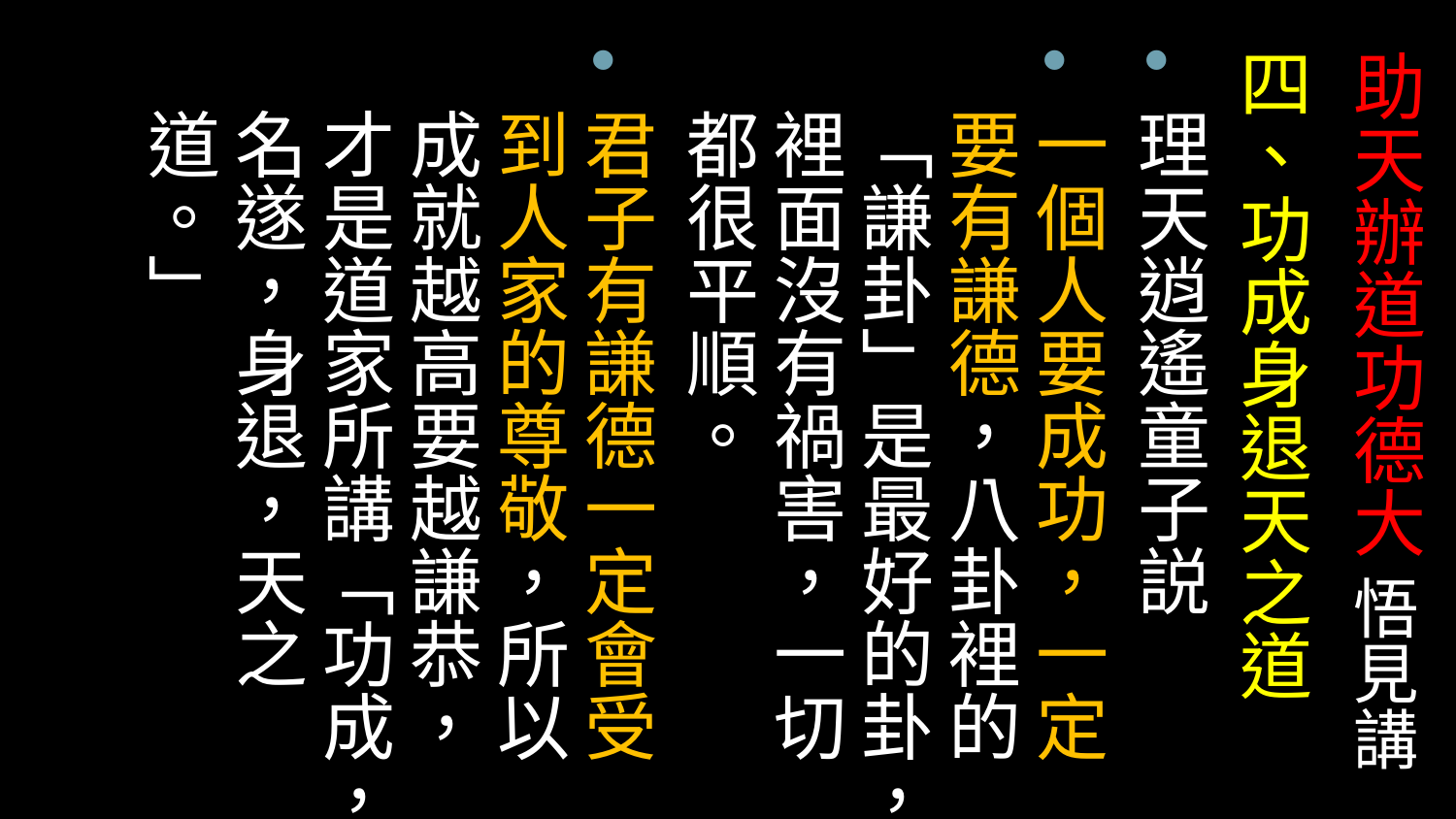

四、功成身退天之道
理天逍遙童子説
一個人要成功，一定要有謙德，八卦裡的「謙卦」是最好的卦，裡面沒有禍害，一切都很平順。
君子有謙德一定會受到人家的尊敬，所以成就越高要越謙恭，才是道家所講「功成，名遂，身退，天之道。」

# 助天辦道功德大 悟見講